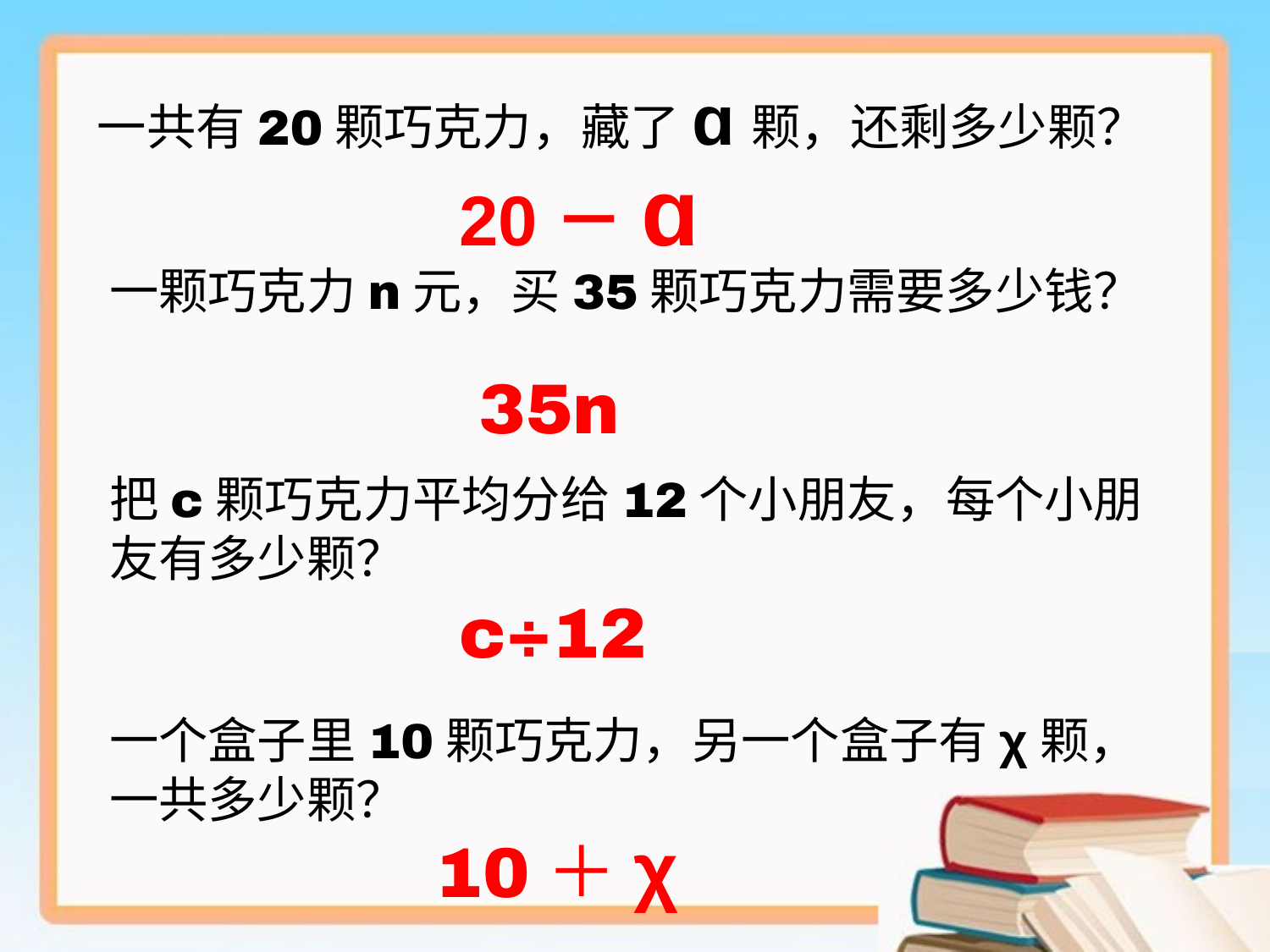

一共有20颗巧克力，藏了ɑ颗，还剩多少颗？
20－ɑ
一颗巧克力n元，买35颗巧克力需要多少钱？
35n
把c颗巧克力平均分给12个小朋友，每个小朋友有多少颗？
c÷12
一个盒子里10颗巧克力，另一个盒子有χ颗，一共多少颗？
10＋χ